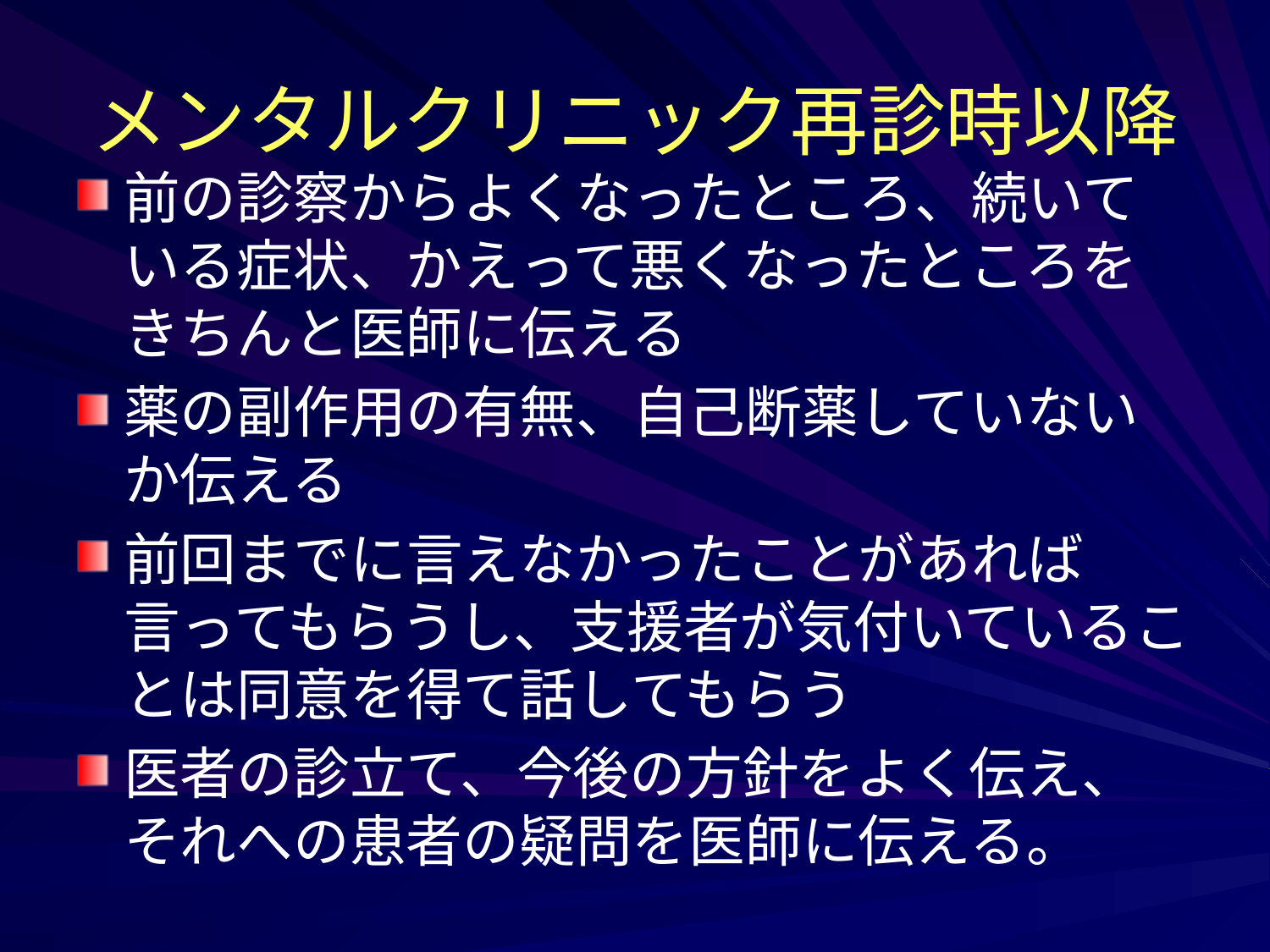

# メンタルクリニック再診時以降
前の診察からよくなったところ、続いている症状、かえって悪くなったところをきちんと医師に伝える
薬の副作用の有無、自己断薬していないか伝える
前回までに言えなかったことがあれば言ってもらうし、支援者が気付いていることは同意を得て話してもらう
医者の診立て、今後の方針をよく伝え、それへの患者の疑問を医師に伝える。